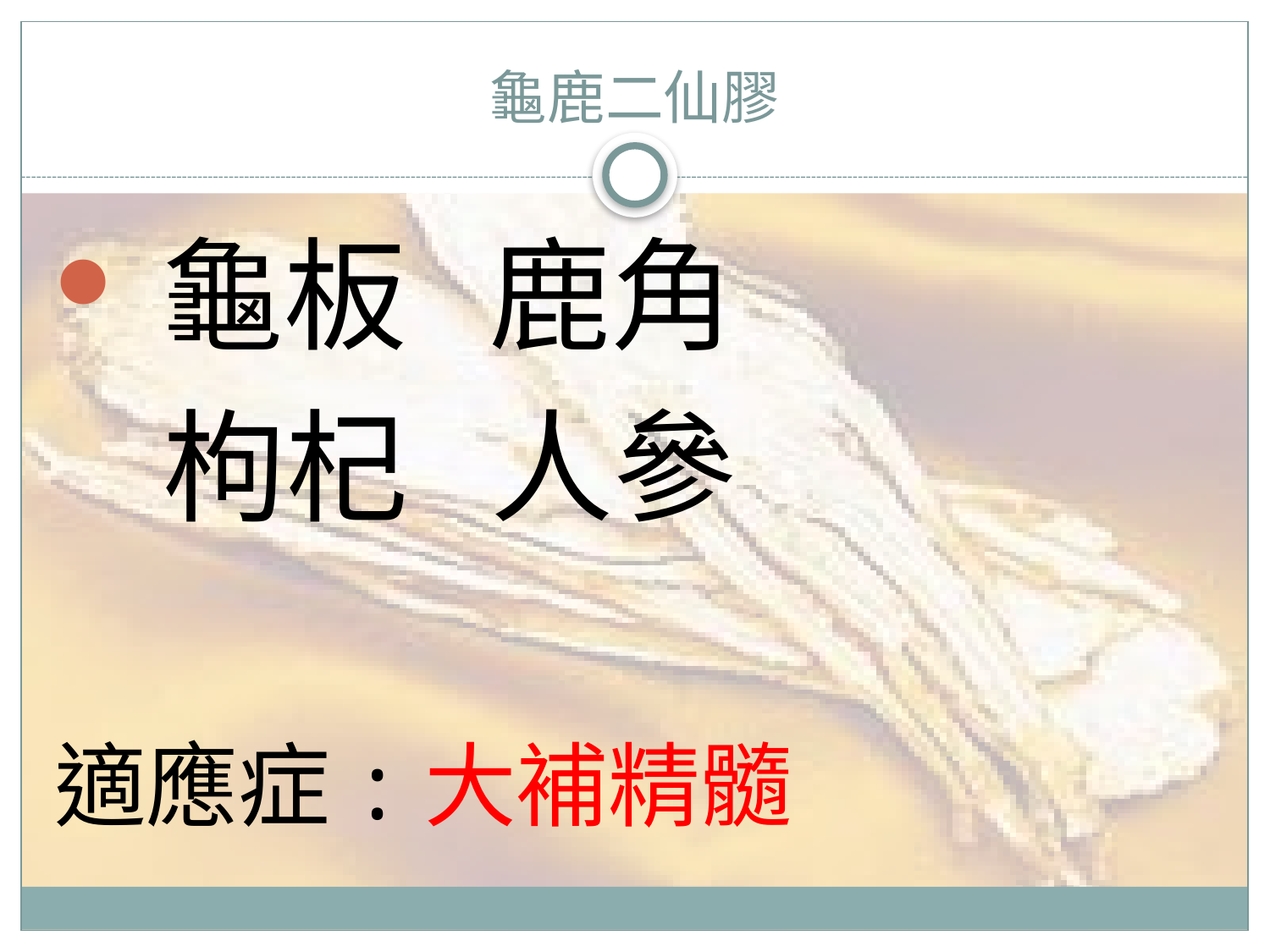

# 龜鹿二仙膠
 龜板   鹿角
   枸杞   人參

適應症:大補精髓